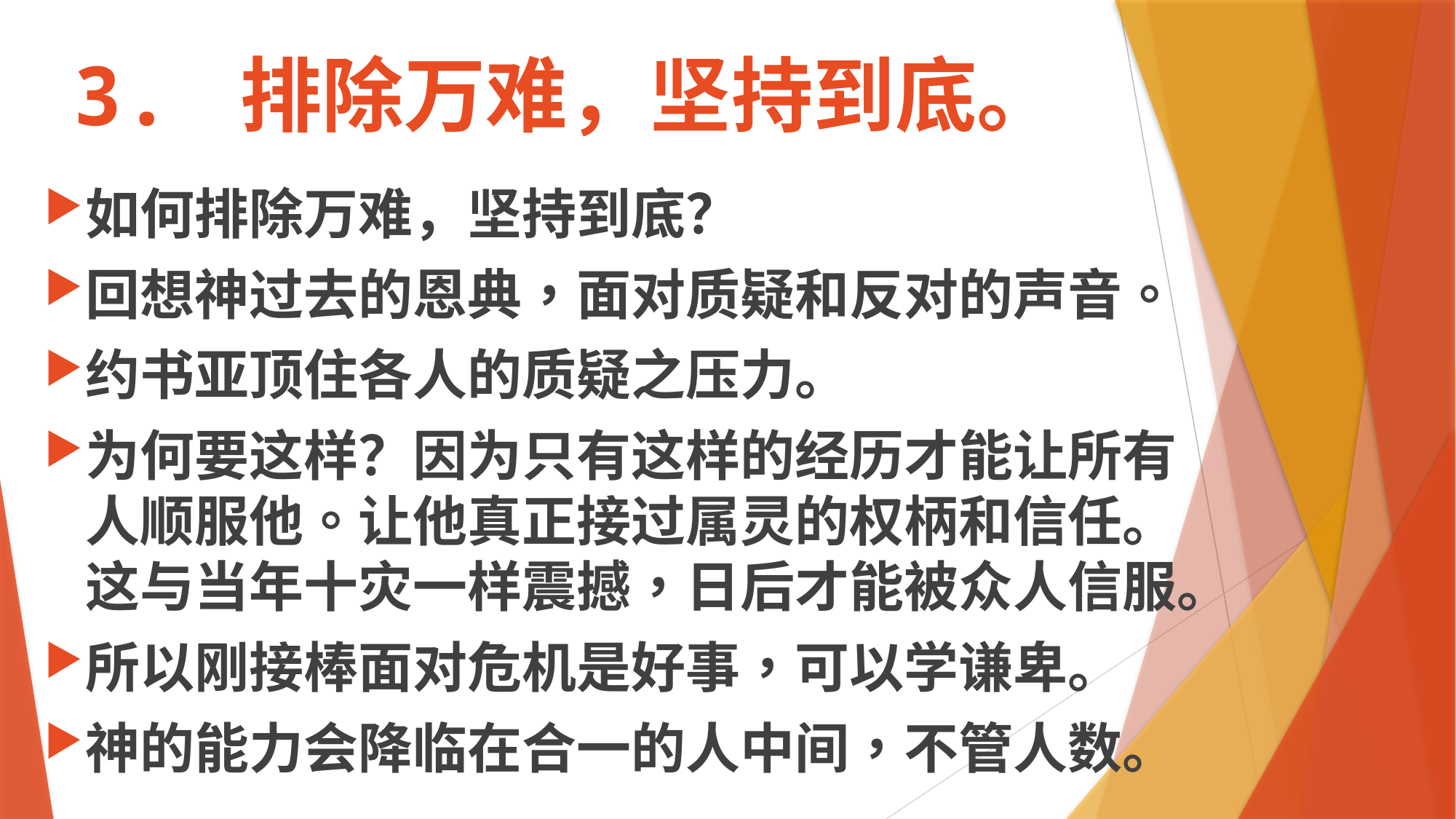

# 3. 排除万难，坚持到底。
如何排除万难，坚持到底？
回想神过去的恩典，面对质疑和反对的声音。
约书亚顶住各人的质疑之压力。
为何要这样？因为只有这样的经历才能让所有人顺服他。让他真正接过属灵的权柄和信任。这与当年十灾一样震撼，日后才能被众人信服。
所以刚接棒面对危机是好事，可以学谦卑。
神的能力会降临在合一的人中间，不管人数。